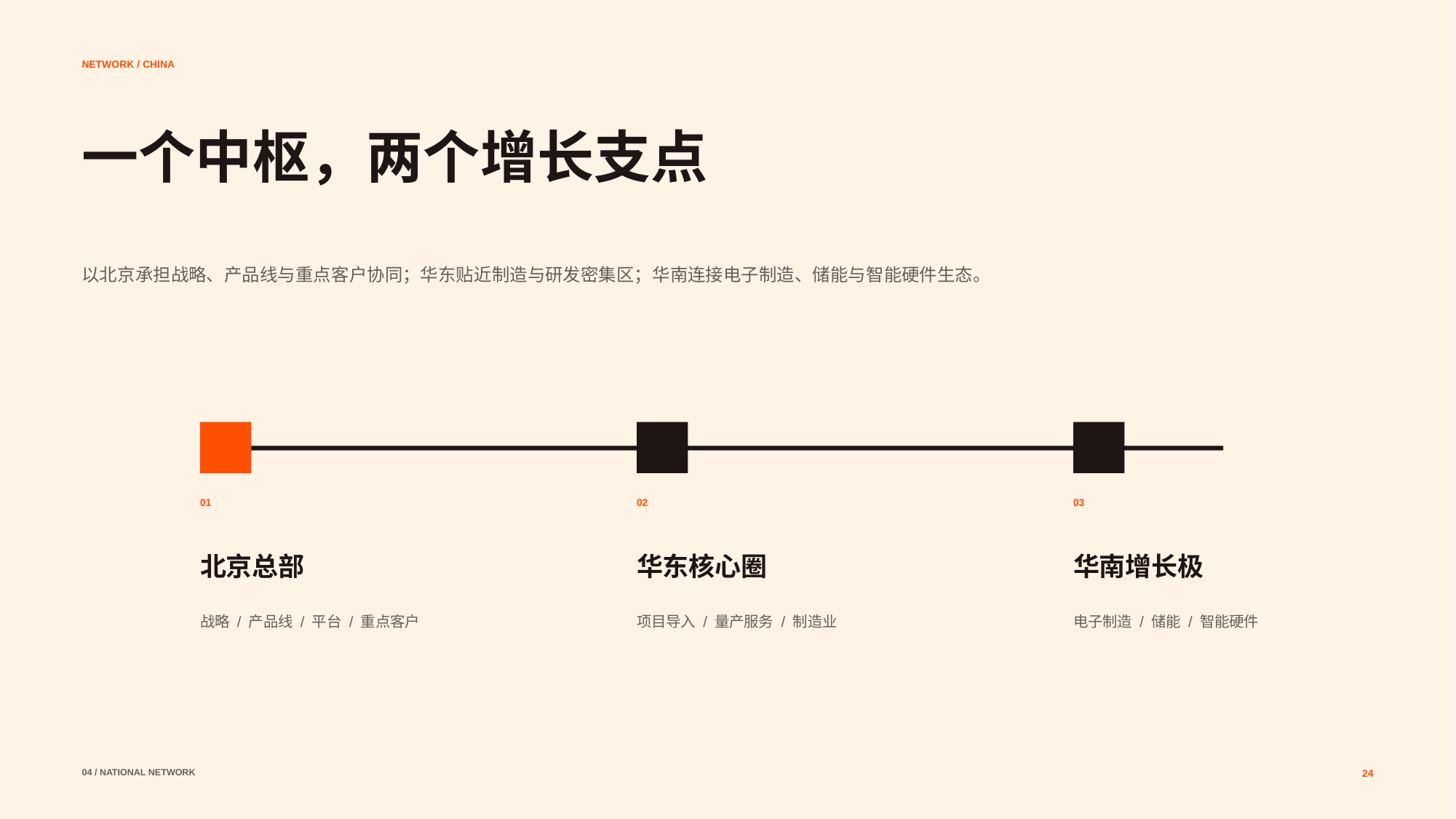

NETWORK / CHINA
一个中枢，两个增长支点
以北京承担战略、产品线与重点客户协同；华东贴近制造与研发密集区；华南连接电子制造、储能与智能硬件生态。

01
02
03
北京总部
华东核心圈
华南增长极
战略 / 产品线 / 平台 / 重点客户
项目导入 / 量产服务 / 制造业
电子制造 / 储能 / 智能硬件
04 / NATIONAL NETWORK
24